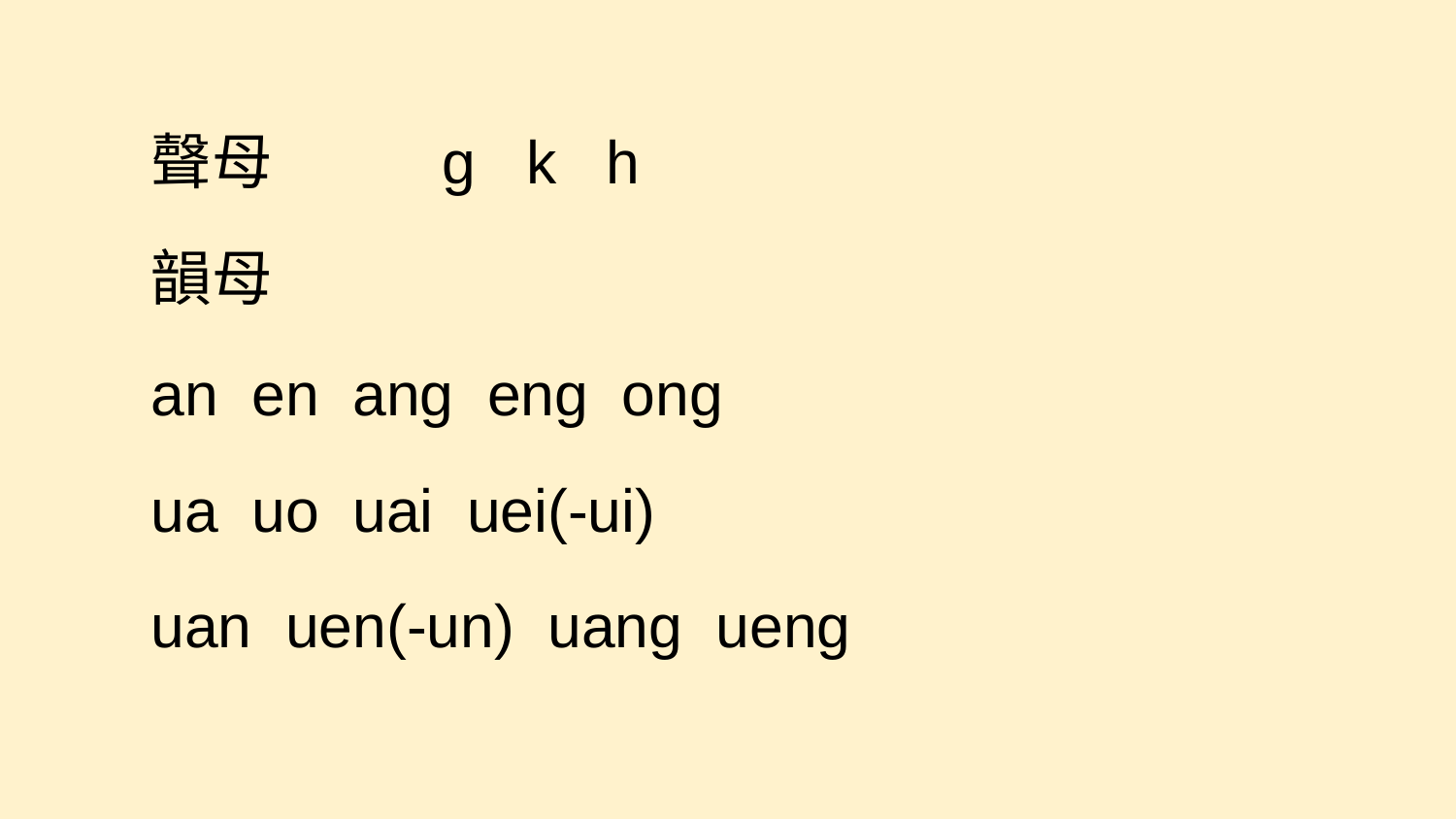

聲母		g   k   h
韻母
an  en  ang  eng  ong
ua  uo  uai  uei(-ui)
uan  uen(-un)  uang  ueng